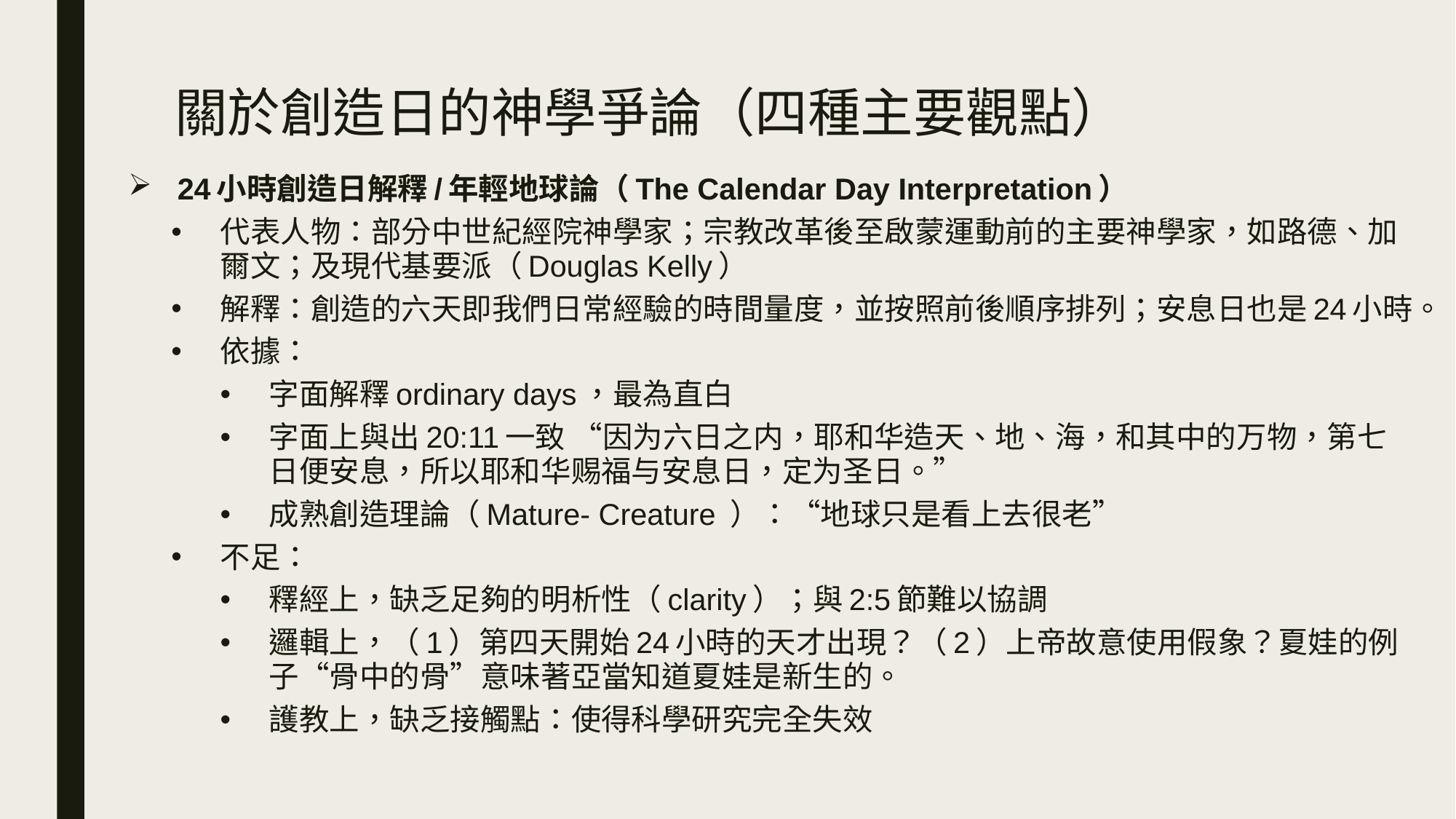

# 關於創造日的神學爭論（四種主要觀點）
24小時創造日解釋/年輕地球論（The Calendar Day Interpretation）
代表人物：部分中世紀經院神學家；宗教改革後至啟蒙運動前的主要神學家，如路德、加爾文；及現代基要派（Douglas Kelly）
解釋：創造的六天即我們日常經驗的時間量度，並按照前後順序排列；安息日也是24小時。
依據：
字面解釋ordinary days，最為直白
字面上與出20:11一致 “因为六日之内，耶和华造天、地、海，和其中的万物，第七日便安息，所以耶和华赐福与安息日，定为圣日。”
成熟創造理論（Mature- Creature ）：“地球只是看上去很老”
不足：
釋經上，缺乏足夠的明析性（clarity）；與2:5節難以協調
邏輯上，（1）第四天開始24小時的天才出現？（2）上帝故意使用假象？夏娃的例子“骨中的骨”意味著亞當知道夏娃是新生的。
護教上，缺乏接觸點：使得科學研究完全失效